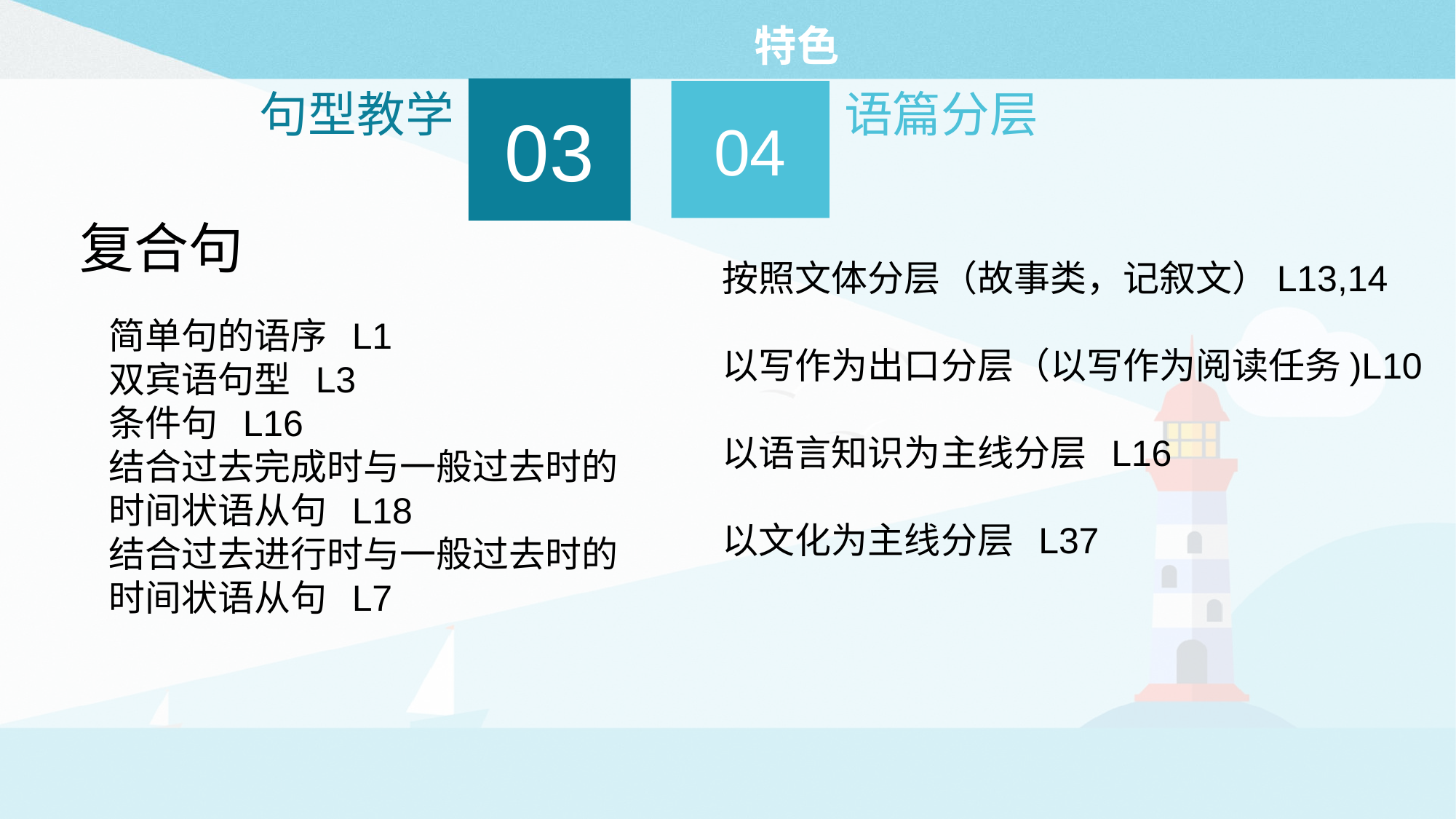

# 特色
语篇分层
句型教学

03
04
复合句
按照文体分层（故事类，记叙文）L13,14

以写作为出口分层（以写作为阅读任务)L10

以语言知识为主线分层  L16

以文化为主线分层  L37
简单句的语序  L1
双宾语句型  L3
条件句  L16
结合过去完成时与一般过去时的
时间状语从句  L18
结合过去进行时与一般过去时的
时间状语从句  L7